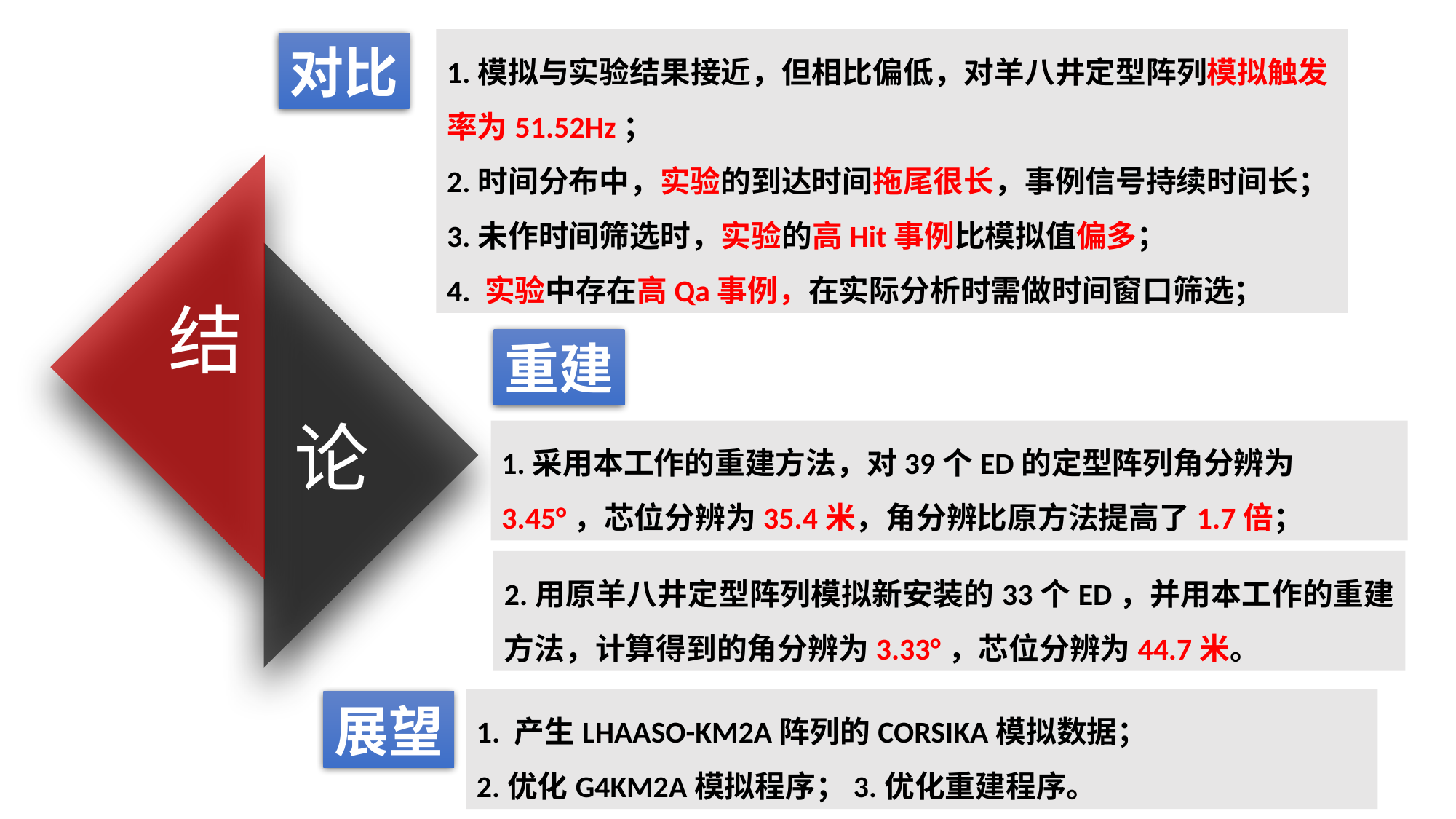

1.模拟与实验结果接近，但相比偏低，对羊八井定型阵列模拟触发率为51.52Hz；
2.时间分布中，实验的到达时间拖尾很长，事例信号持续时间长；
3.未作时间筛选时，实验的高Hit事例比模拟值偏多；
4. 实验中存在高Qa事例，在实际分析时需做时间窗口筛选；
对比

结
重建
论
1.采用本工作的重建方法，对39个ED的定型阵列角分辨为3.45°，芯位分辨为35.4米，角分辨比原方法提高了1.7倍；
2.用原羊八井定型阵列模拟新安装的33个ED，并用本工作的重建方法，计算得到的角分辨为3.33°，芯位分辨为44.7米。
1. 产生LHAASO-KM2A阵列的CORSIKA模拟数据；
2.优化G4KM2A模拟程序；3.优化重建程序。
展望